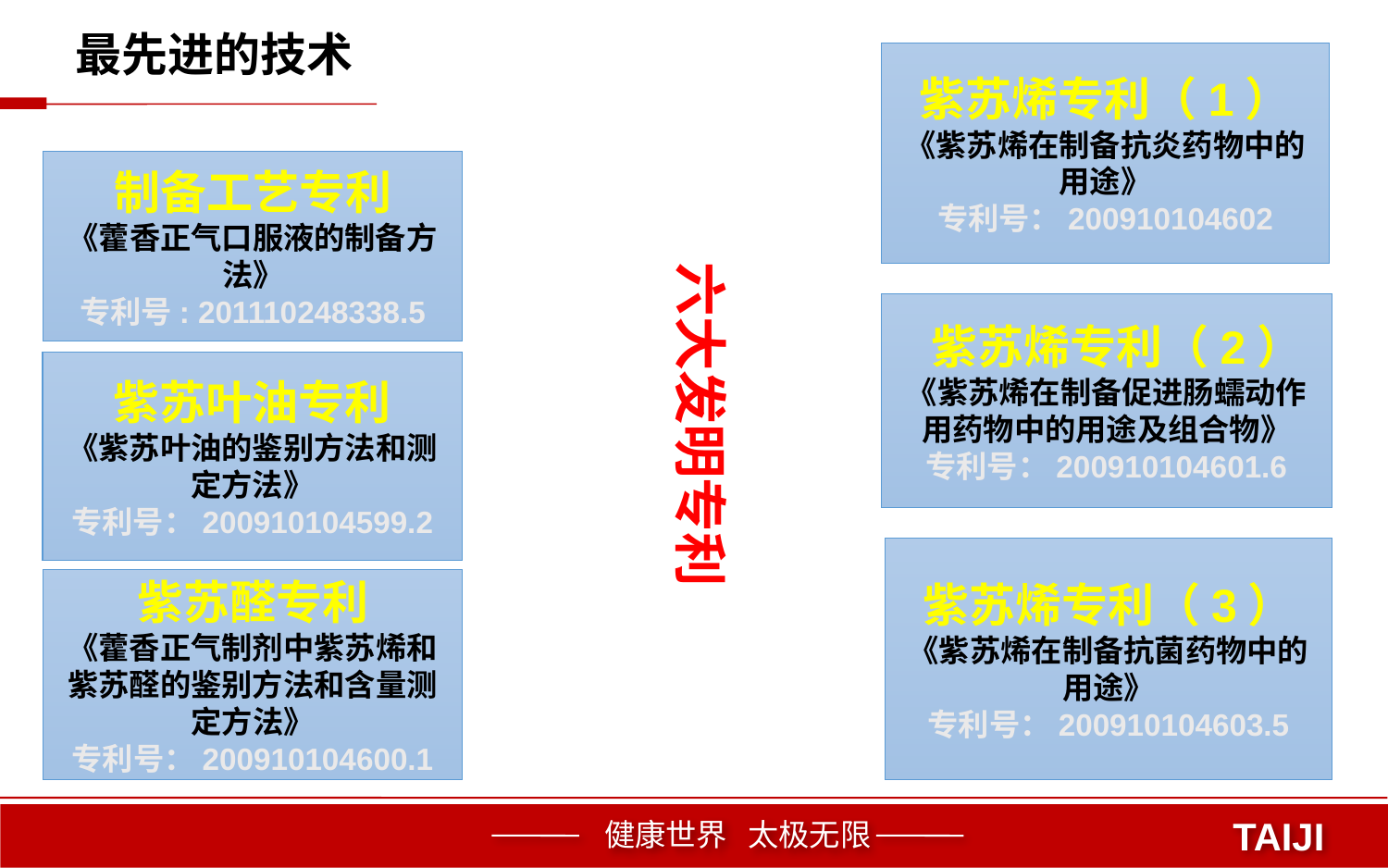

最先进的技术
紫苏烯专利（1）
《紫苏烯在制备抗炎药物中的用途》
专利号：200910104602
制备工艺专利
《藿香正气口服液的制备方法》
专利号: 201110248338.5
六大发明专利
 紫苏烯专利（2）
《紫苏烯在制备促进肠蠕动作用药物中的用途及组合物》
专利号：200910104601.6
紫苏叶油专利
《紫苏叶油的鉴别方法和测
定方法》
专利号：200910104599.2
紫苏烯专利（3）
《紫苏烯在制备抗菌药物中的用途》
专利号：200910104603.5
紫苏醛专利
《藿香正气制剂中紫苏烯和紫苏醛的鉴别方法和含量测定方法》
专利号：200910104600.1